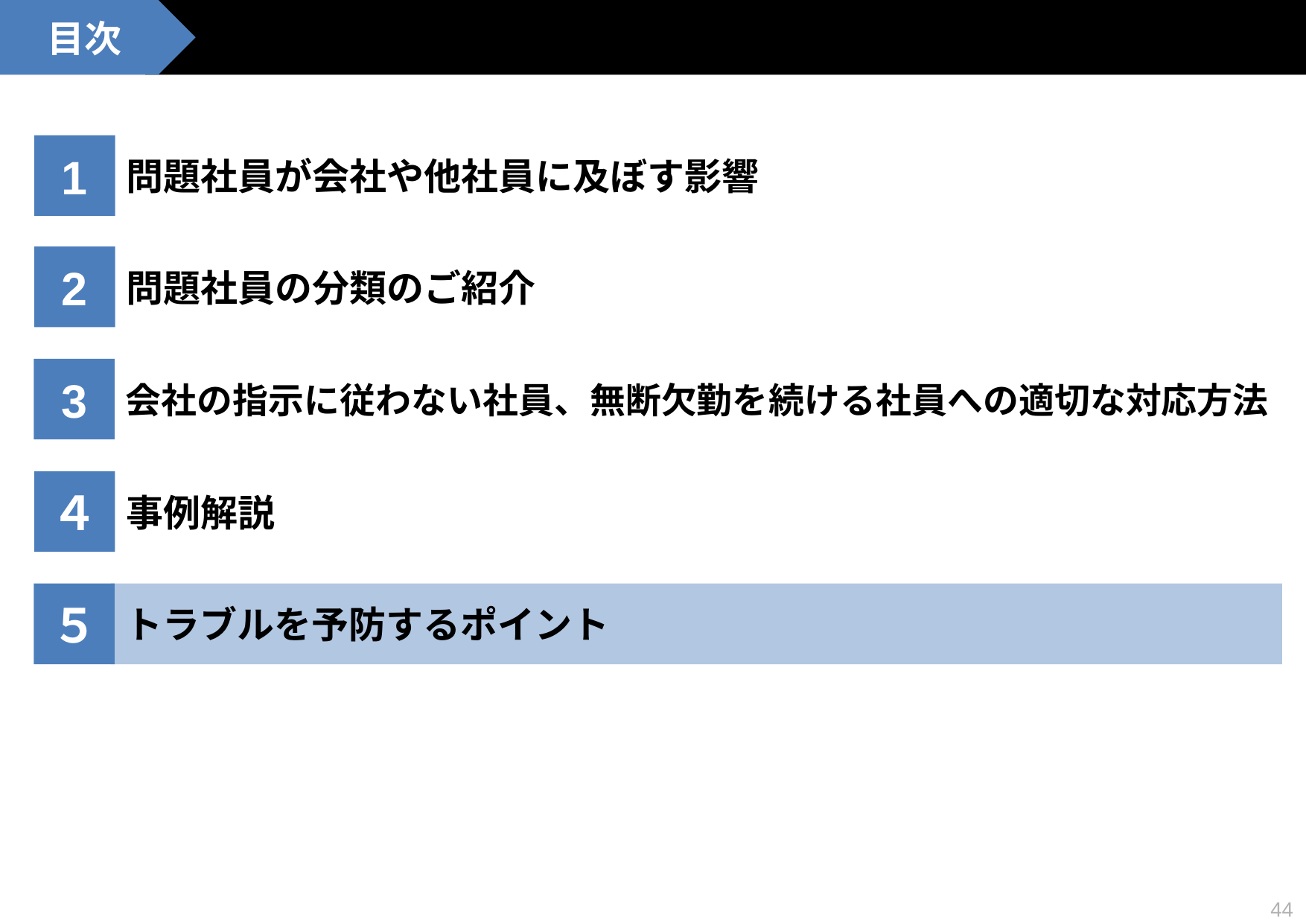

目次
1
問題社員が会社や他社員に及ぼす影響
2
問題社員の分類のご紹介
3
会社の指示に従わない社員、無断欠勤を続ける社員への適切な対応方法
４
事例解説
５
トラブルを予防するポイント

44